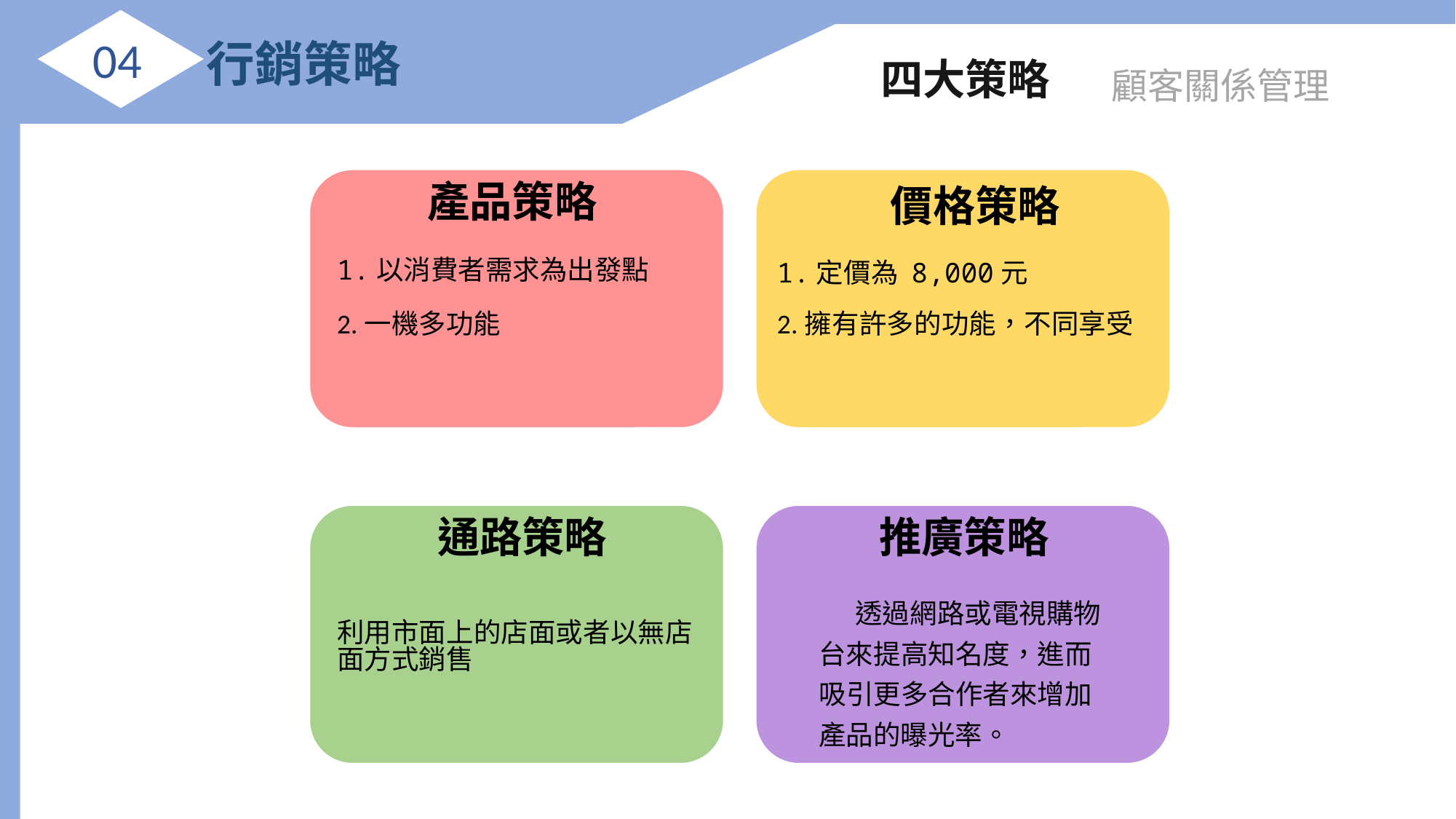

四大策略
顧客關係管理

產品策略

1.以消費者需求為出發點

2.一機多功能
                價格策略

1.定價為 8,000元

2.擁有許多的功能，不同享受
        推廣策略

透過網路或電視購物台來提高知名度，進而吸引更多合作者來增加產品的曝光率。
              通路策略

利用市面上的店面或者以無店面方式銷售